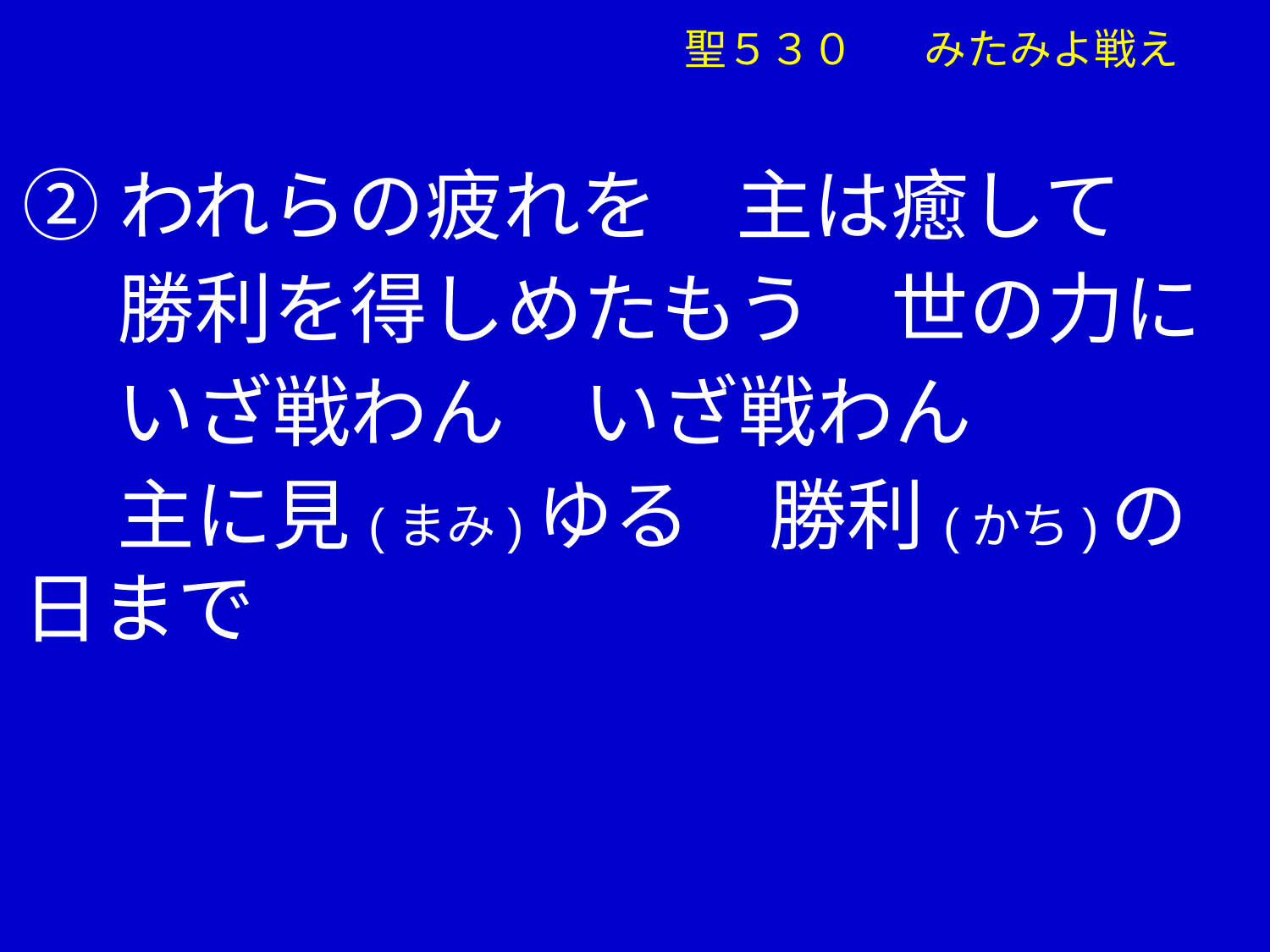

聖５３０   　みたみよ戦え
②われらの疲れを　主は癒して
　 勝利を得しめたもう　世の力に
　 いざ戦わん　いざ戦わん
　 主に見(まみ)ゆる　勝利(かち)の日まで